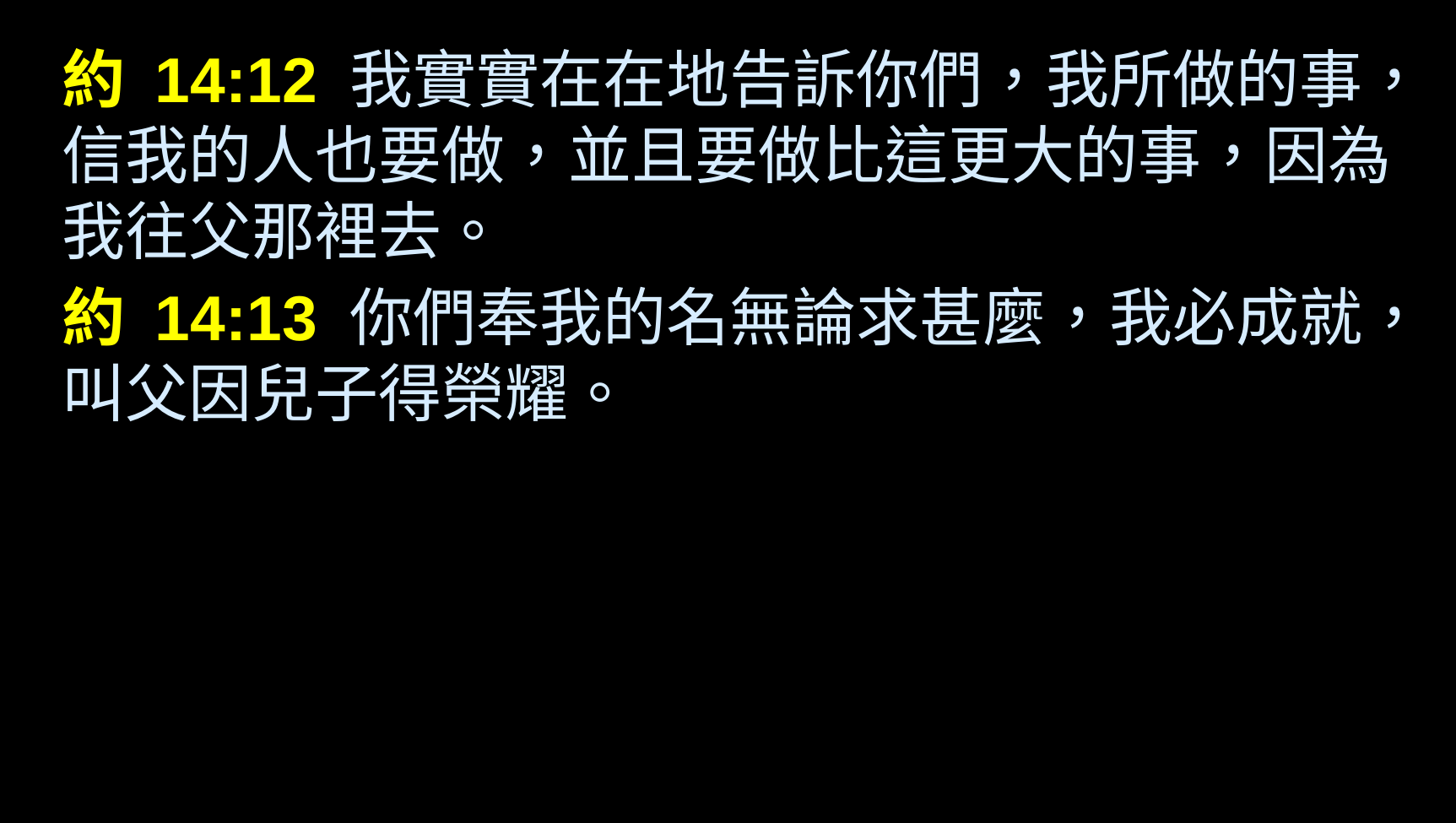

約 14:12 我實實在在地告訴你們，我所做的事，信我的人也要做，並且要做比這更大的事，因為我往父那裡去。
約 14:13 你們奉我的名無論求甚麼，我必成就，叫父因兒子得榮耀。